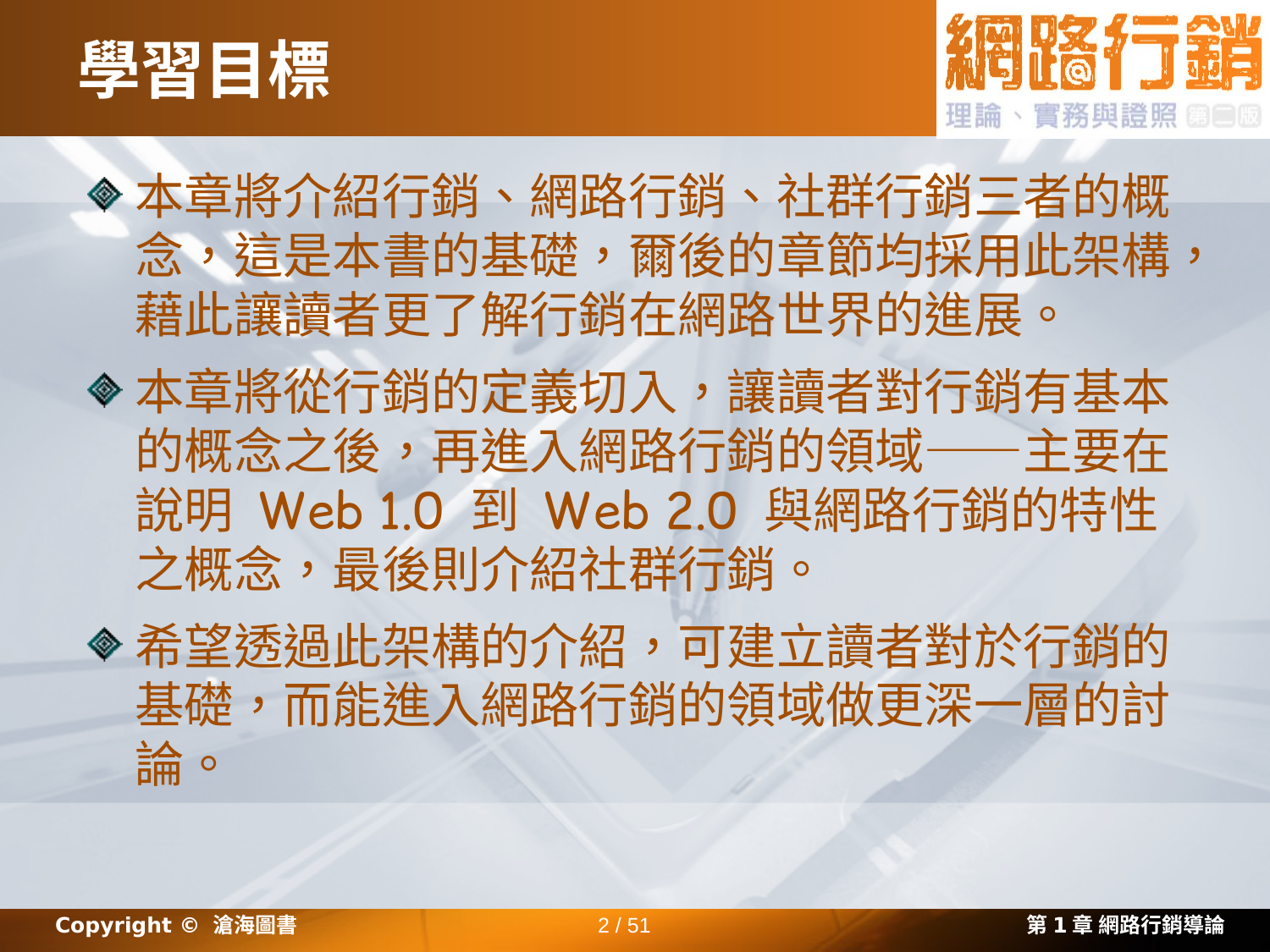

# 學習目標
本章將介紹行銷、網路行銷、社群行銷三者的概念，這是本書的基礎，爾後的章節均採用此架構，藉此讓讀者更了解行銷在網路世界的進展。
本章將從行銷的定義切入，讓讀者對行銷有基本的概念之後，再進入網路行銷的領域——主要在說明 Web 1.0 到 Web 2.0 與網路行銷的特性之概念，最後則介紹社群行銷。
希望透過此架構的介紹，可建立讀者對於行銷的基礎，而能進入網路行銷的領域做更深一層的討論。
Copyright © 滄海圖書
2 / 51
第1章 網路行銷導論